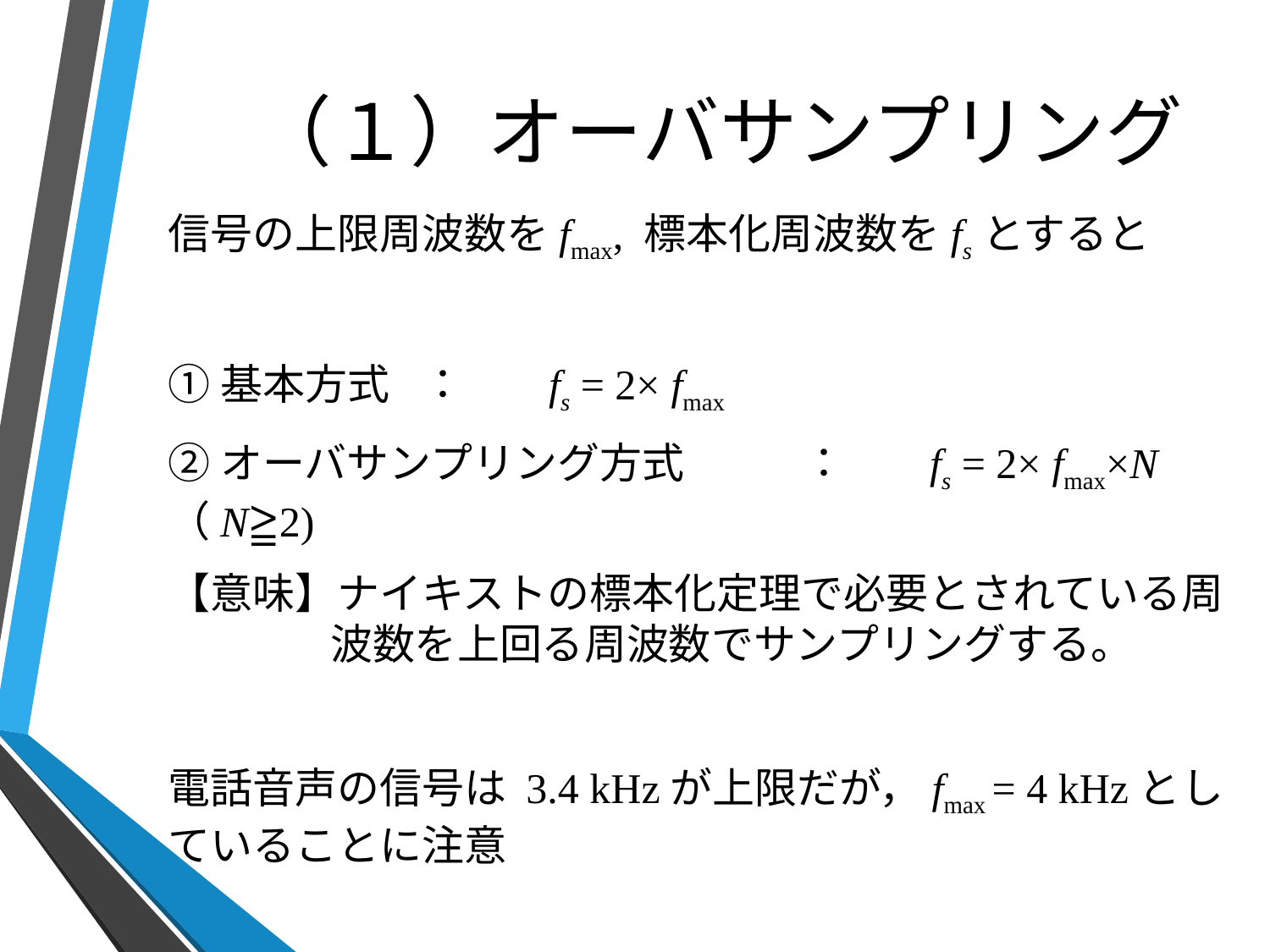

# （１）オーバサンプリング
信号の上限周波数をfmax, 標本化周波数をfsとすると

①基本方式	：	fs = 2× fmax
②オーバサンプリング方式	：	fs = 2× fmax×N   （N≧2)
【意味】ナイキストの標本化定理で必要とされている周波数を上回る周波数でサンプリングする。

電話音声の信号は 3.4 kHzが上限だが，fmax = 4 kHzとしていることに注意